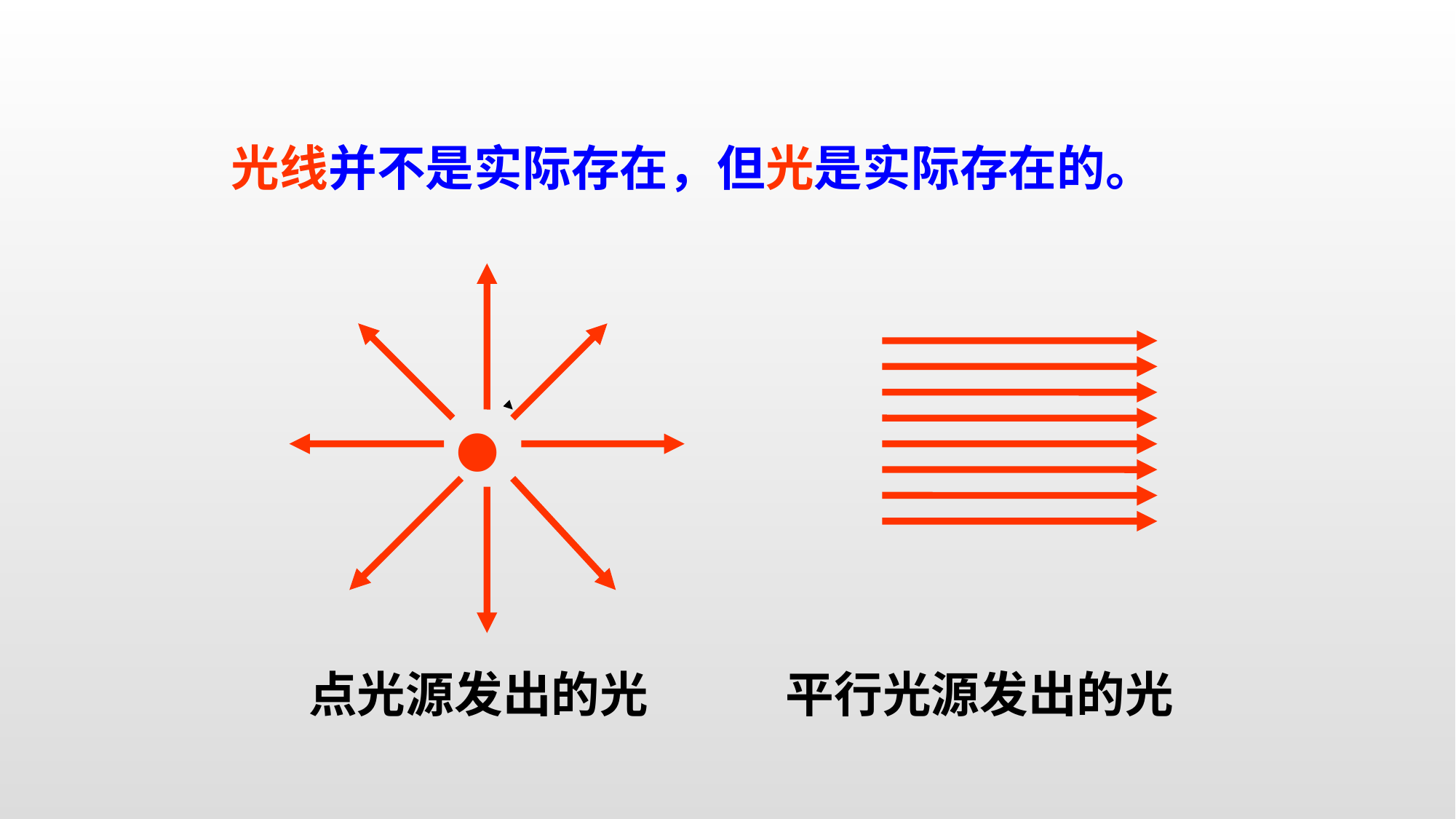

光线并不是实际存在，但光是实际存在的。

•

点光源发出的光
平行光源发出的光